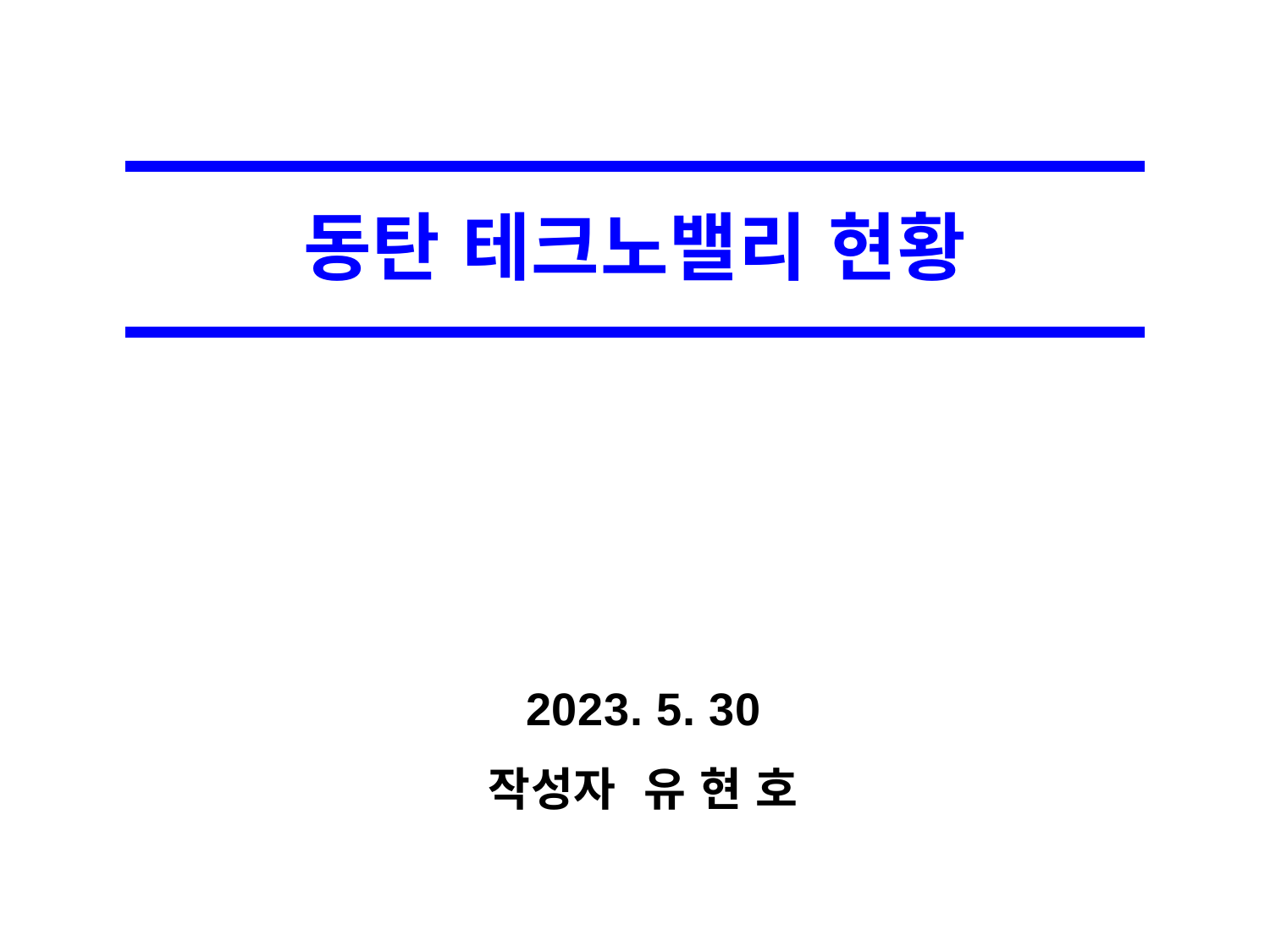

동탄 테크노밸리 현황

2023. 5. 30

작성자  유 현 호